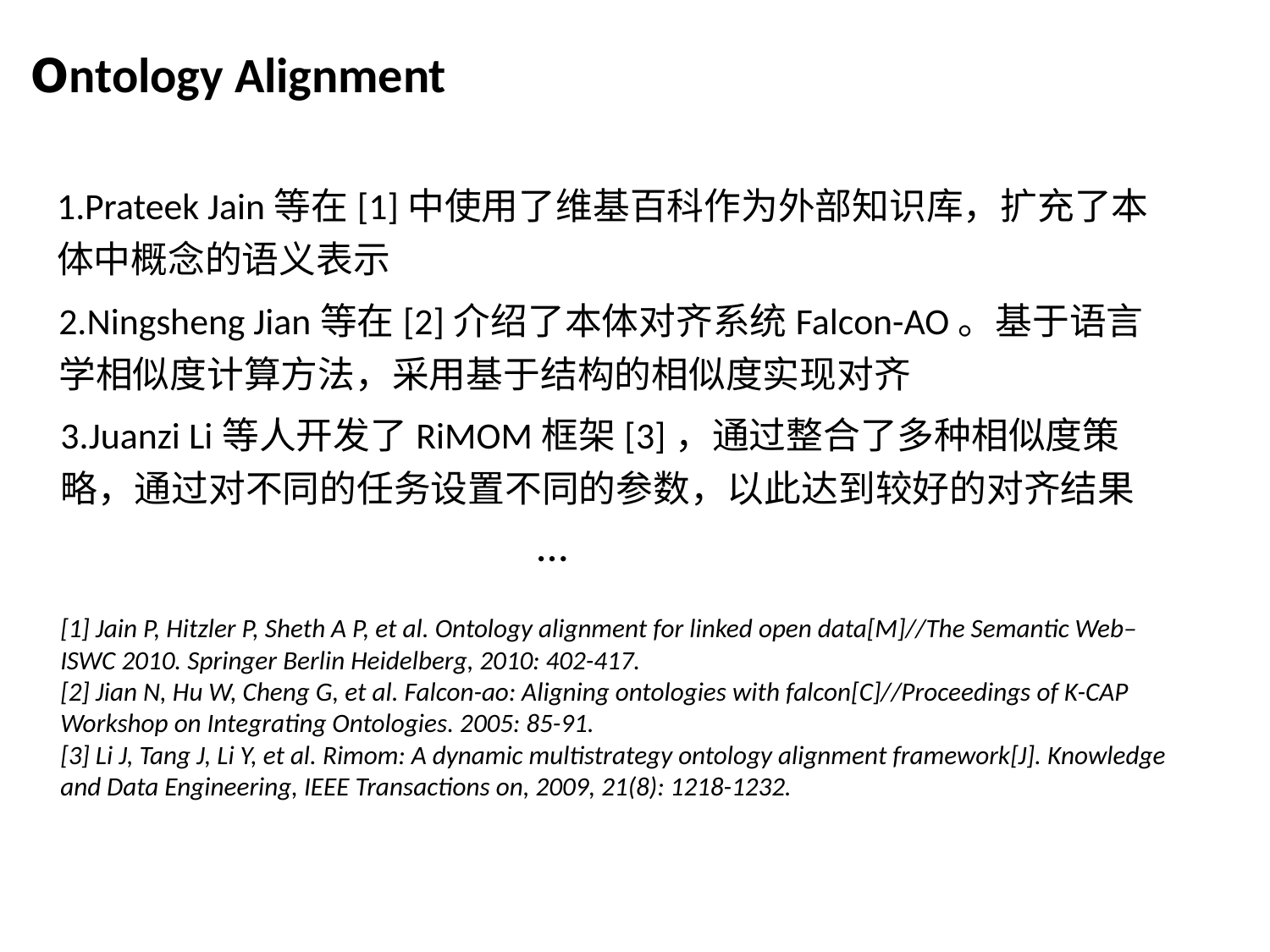

ontology Alignment
1.Prateek Jain等在[1]中使用了维基百科作为外部知识库，扩充了本体中概念的语义表示
2.Ningsheng Jian等在[2]介绍了本体对齐系统Falcon-AO。基于语言学相似度计算方法，采用基于结构的相似度实现对齐
3.Juanzi Li等人开发了RiMOM框架[3]，通过整合了多种相似度策略，通过对不同的任务设置不同的参数，以此达到较好的对齐结果
…
[1] Jain P, Hitzler P, Sheth A P, et al. Ontology alignment for linked open data[M]//The Semantic Web–ISWC 2010. Springer Berlin Heidelberg, 2010: 402-417.
[2] Jian N, Hu W, Cheng G, et al. Falcon-ao: Aligning ontologies with falcon[C]//Proceedings of K-CAP Workshop on Integrating Ontologies. 2005: 85-91.
[3] Li J, Tang J, Li Y, et al. Rimom: A dynamic multistrategy ontology alignment framework[J]. Knowledge and Data Engineering, IEEE Transactions on, 2009, 21(8): 1218-1232.